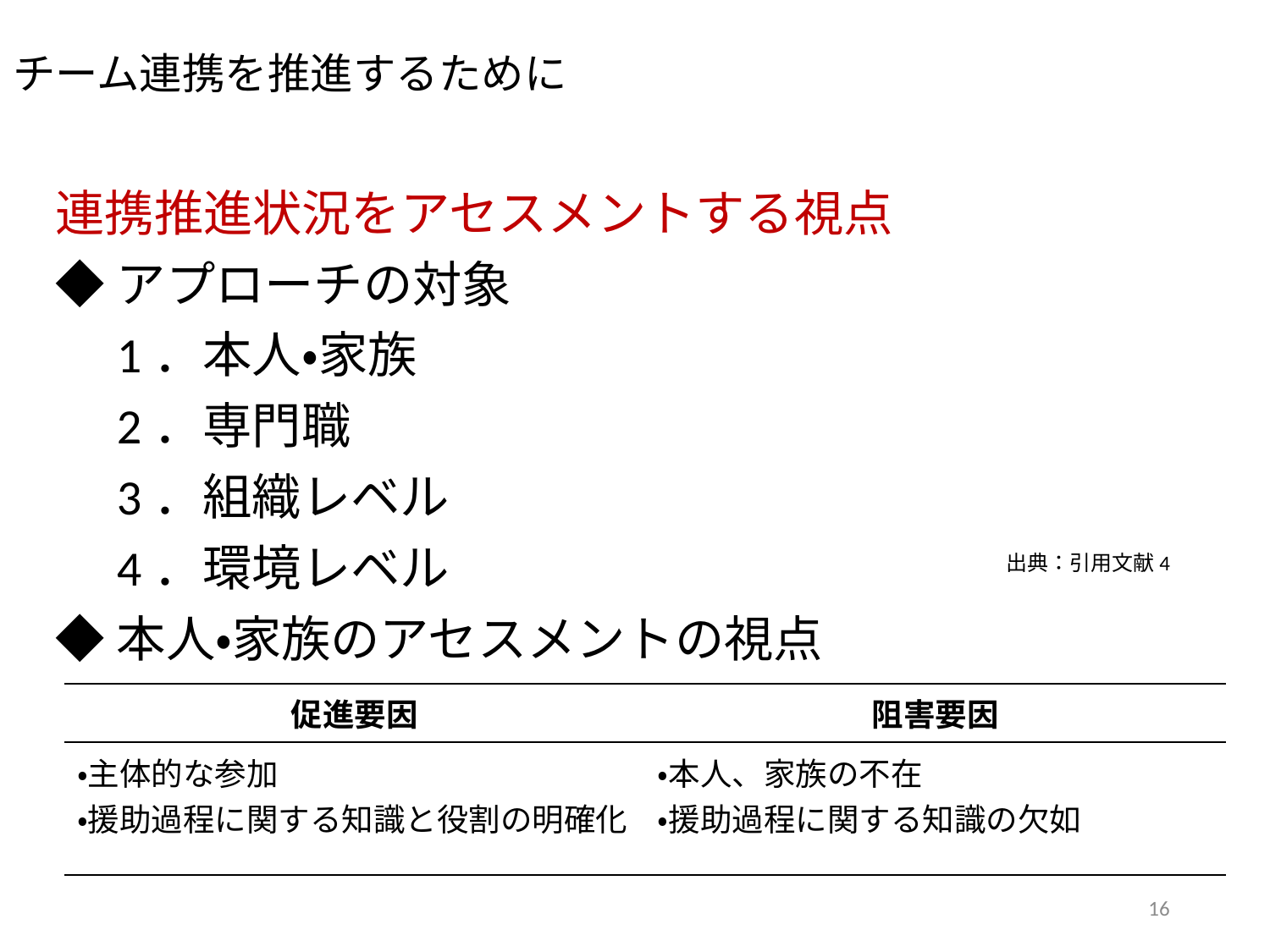

# チーム連携を推進するために

連携推進状況をアセスメントする視点
◆アプローチの対象
　1．本人・家族
　2．専門職
　3．組織レベル
　4．環境レベル
◆本人・家族のアセスメントの視点
出典：引用文献4
| 促進要因 | 阻害要因 |
| --- | --- |
| ・主体的な参加 ・援助過程に関する知識と役割の明確化 | ・本人、家族の不在 ・援助過程に関する知識の欠如 |
16